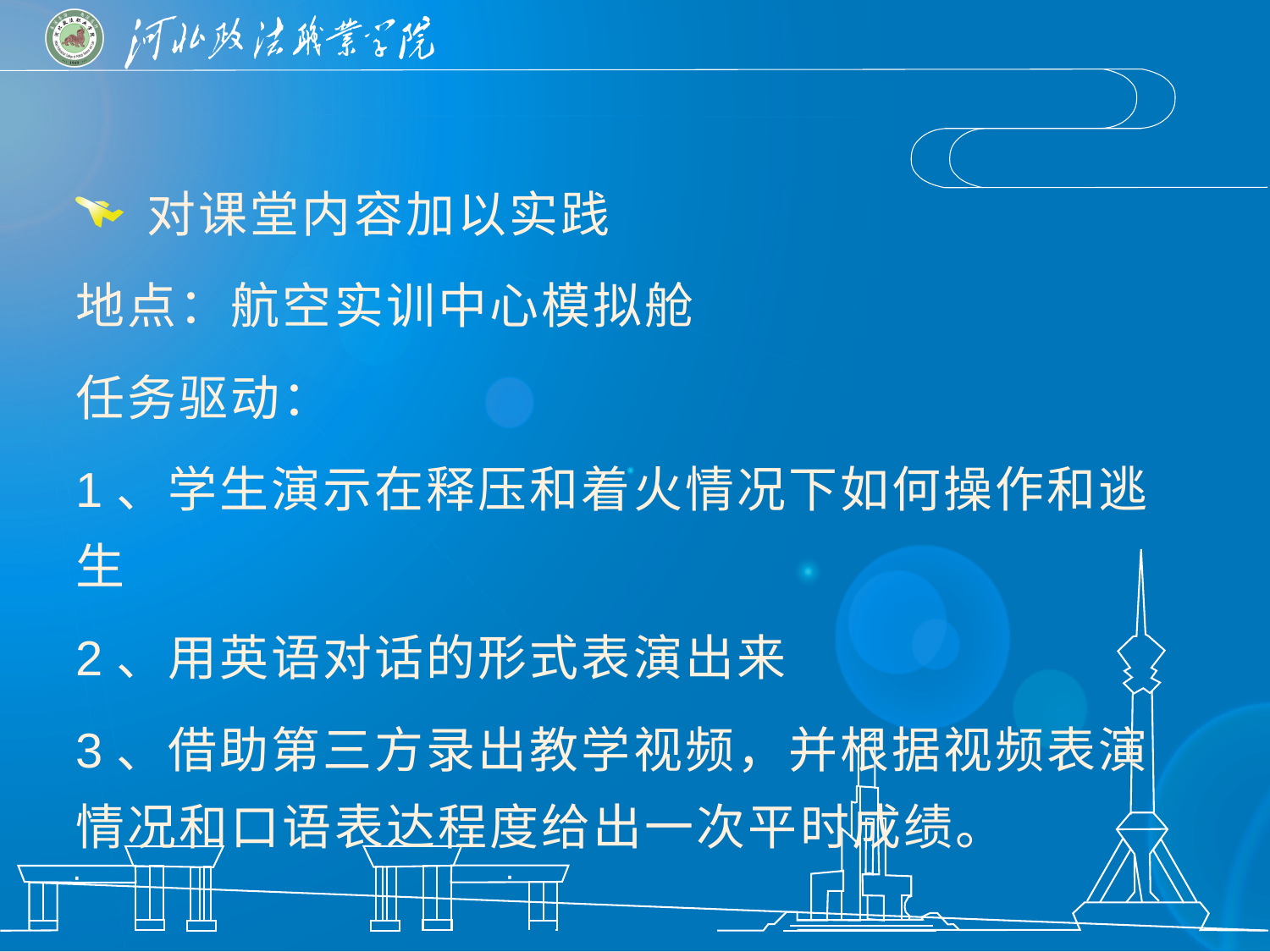

#
 对课堂内容加以实践
地点：航空实训中心模拟舱
任务驱动：
1、学生演示在释压和着火情况下如何操作和逃生
2、用英语对话的形式表演出来
3、借助第三方录出教学视频，并根据视频表演情况和口语表达程度给出一次平时成绩。

10